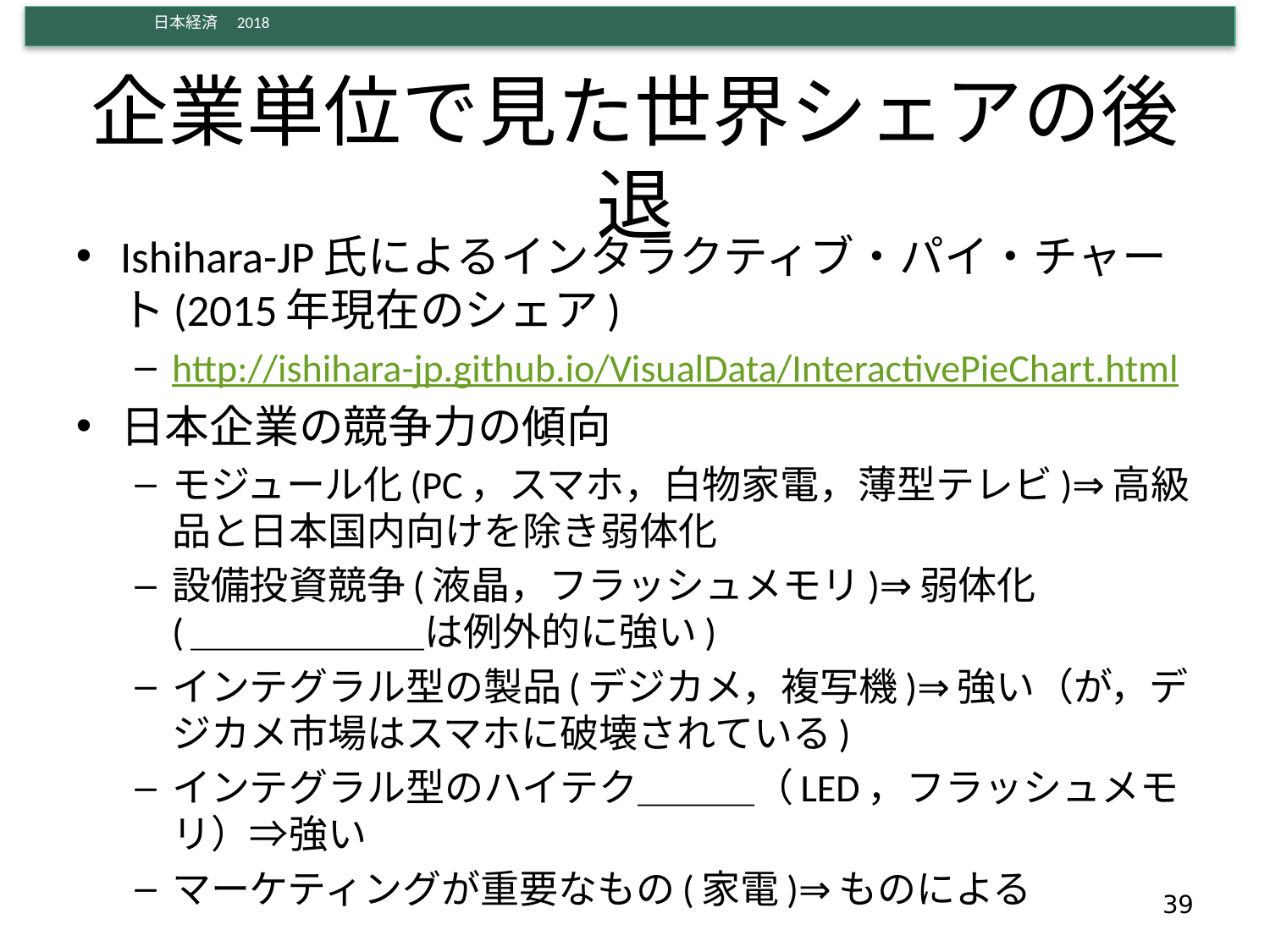

# 企業単位で見た世界シェアの後退
Ishihara-JP氏によるインタラクティブ・パイ・チャート(2015年現在のシェア)
http://ishihara-jp.github.io/VisualData/InteractivePieChart.html
日本企業の競争力の傾向
モジュール化(PC，スマホ，白物家電，薄型テレビ)⇒高級品と日本国内向けを除き弱体化
設備投資競争(液晶，フラッシュメモリ)⇒弱体化
(＿＿＿＿＿＿は例外的に強い)
インテグラル型の製品(デジカメ，複写機)⇒強い（が，デジカメ市場はスマホに破壊されている)
インテグラル型のハイテク＿＿＿（LED，フラッシュメモリ）⇒強い
マーケティングが重要なもの(家電)⇒ものによる

39